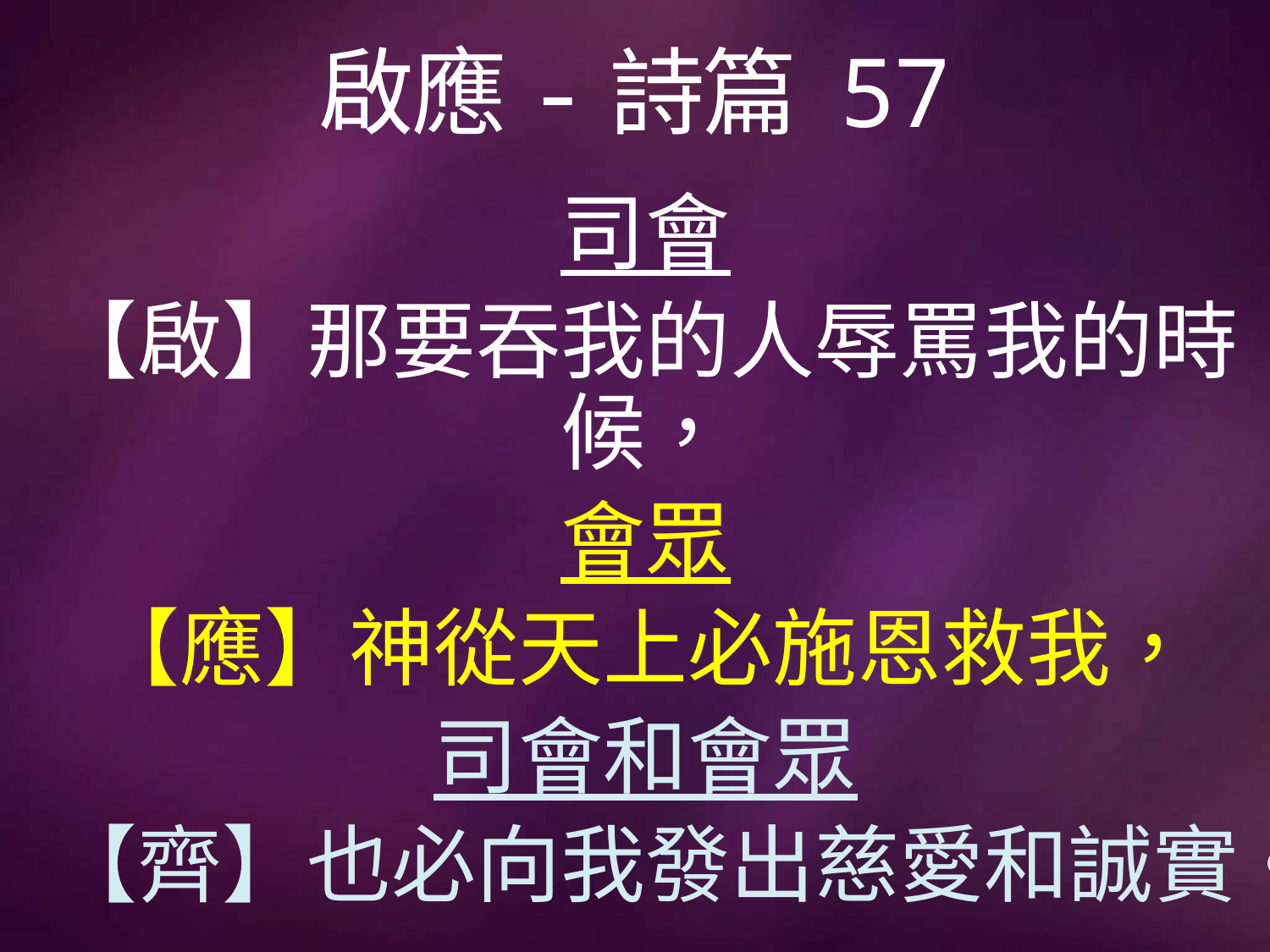

# 啟應-詩篇 57
司會
【啟】那要吞我的人辱罵我的時候，
會眾
【應】神從天上必施恩救我，
司會和會眾
【齊】也必向我發出慈愛和誠實。